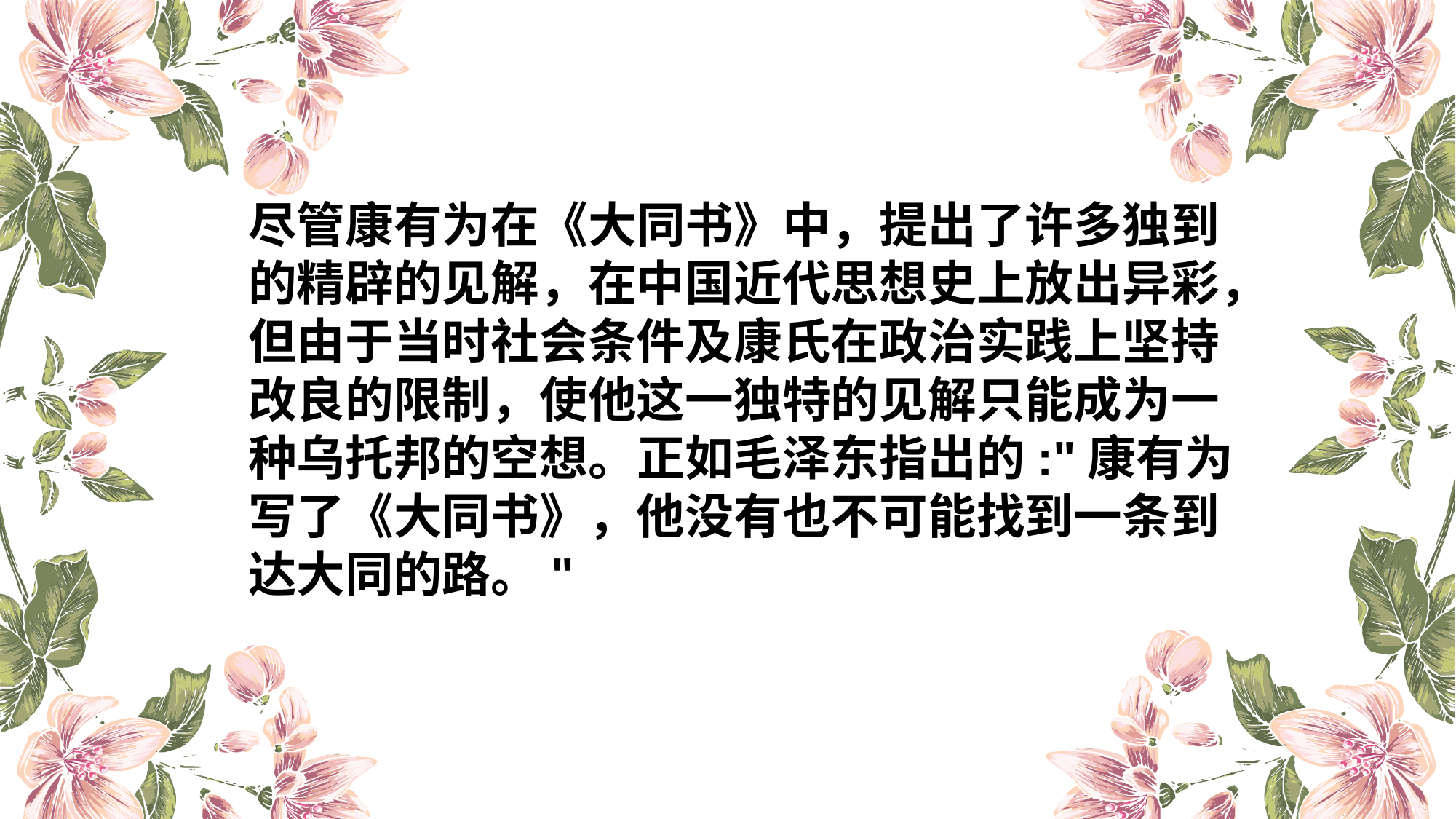

尽管康有为在《大同书》中，提出了许多独到的精辟的见解，在中国近代思想史上放出异彩，但由于当时社会条件及康氏在政治实践上坚持改良的限制，使他这一独特的见解只能成为一种乌托邦的空想。正如毛泽东指出的:"康有为写了《大同书》，他没有也不可能找到一条到达大同的路。"